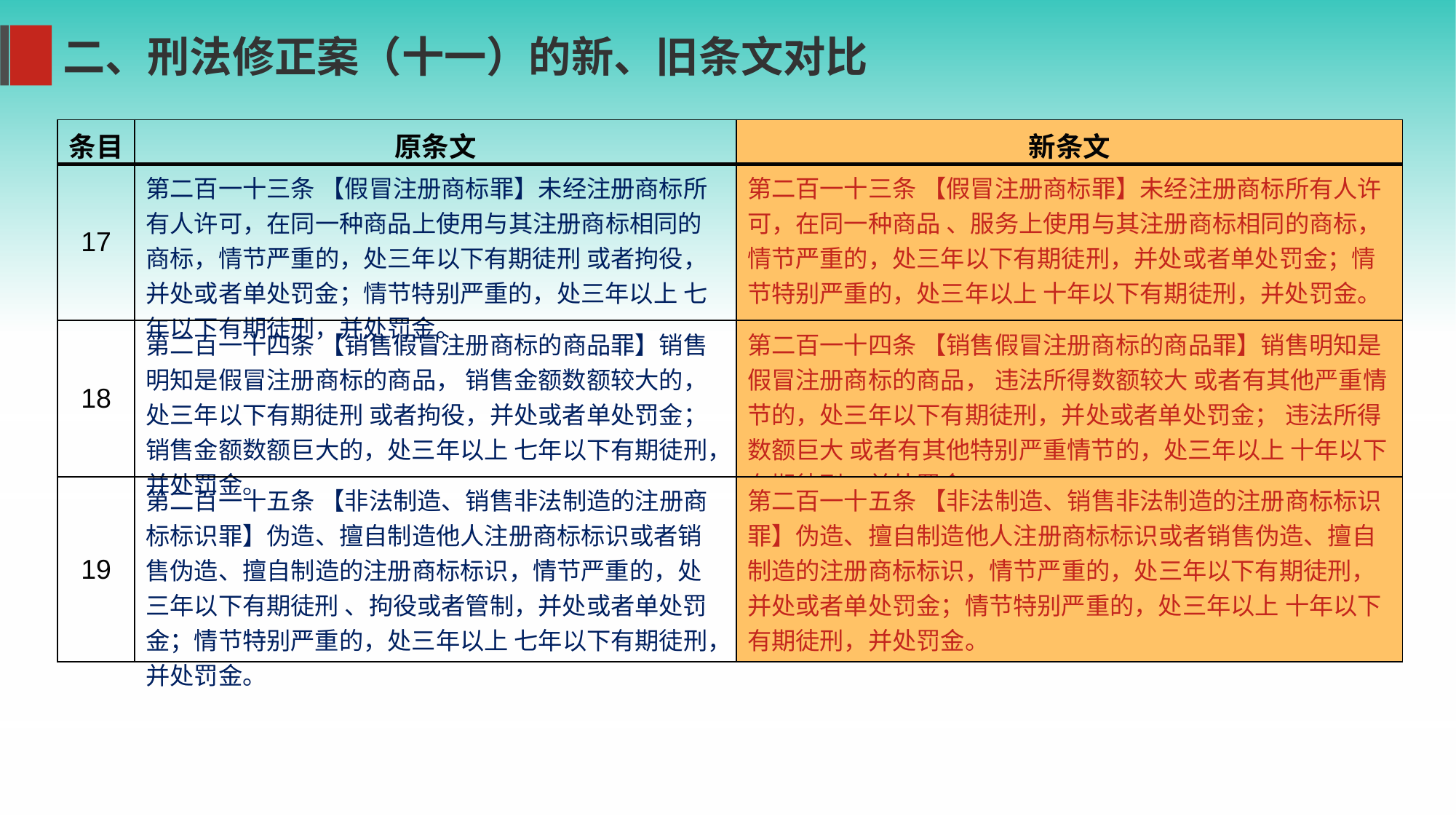

二、刑法修正案（十一）的新、旧条文对比

| 条目 | 原条文 | 新条文 |
| --- | --- | --- |
| 17 | 第二百一十三条 【假冒注册商标罪】未经注册商标所有人许可，在同一种商品上使用与其注册商标相同的商标，情节严重的，处三年以下有期徒刑 或者拘役，并处或者单处罚金；情节特别严重的，处三年以上 七年以下有期徒刑，并处罚金。 | 第二百一十三条 【假冒注册商标罪】未经注册商标所有人许可，在同一种商品 、服务上使用与其注册商标相同的商标，情节严重的，处三年以下有期徒刑，并处或者单处罚金；情节特别严重的，处三年以上 十年以下有期徒刑，并处罚金。 |
| 18 | 第二百一十四条 【销售假冒注册商标的商品罪】销售明知是假冒注册商标的商品， 销售金额数额较大的，处三年以下有期徒刑 或者拘役，并处或者单处罚金； 销售金额数额巨大的，处三年以上 七年以下有期徒刑，并处罚金。 | 第二百一十四条 【销售假冒注册商标的商品罪】销售明知是假冒注册商标的商品， 违法所得数额较大 或者有其他严重情节的，处三年以下有期徒刑，并处或者单处罚金； 违法所得数额巨大 或者有其他特别严重情节的，处三年以上 十年以下有期徒刑，并处罚金。 |
| 19 | 第二百一十五条 【非法制造、销售非法制造的注册商标标识罪】伪造、擅自制造他人注册商标标识或者销售伪造、擅自制造的注册商标标识，情节严重的，处三年以下有期徒刑 、拘役或者管制，并处或者单处罚金；情节特别严重的，处三年以上 七年以下有期徒刑，并处罚金。 | 第二百一十五条 【非法制造、销售非法制造的注册商标标识罪】伪造、擅自制造他人注册商标标识或者销售伪造、擅自制造的注册商标标识，情节严重的，处三年以下有期徒刑，并处或者单处罚金；情节特别严重的，处三年以上 十年以下有期徒刑，并处罚金。 |